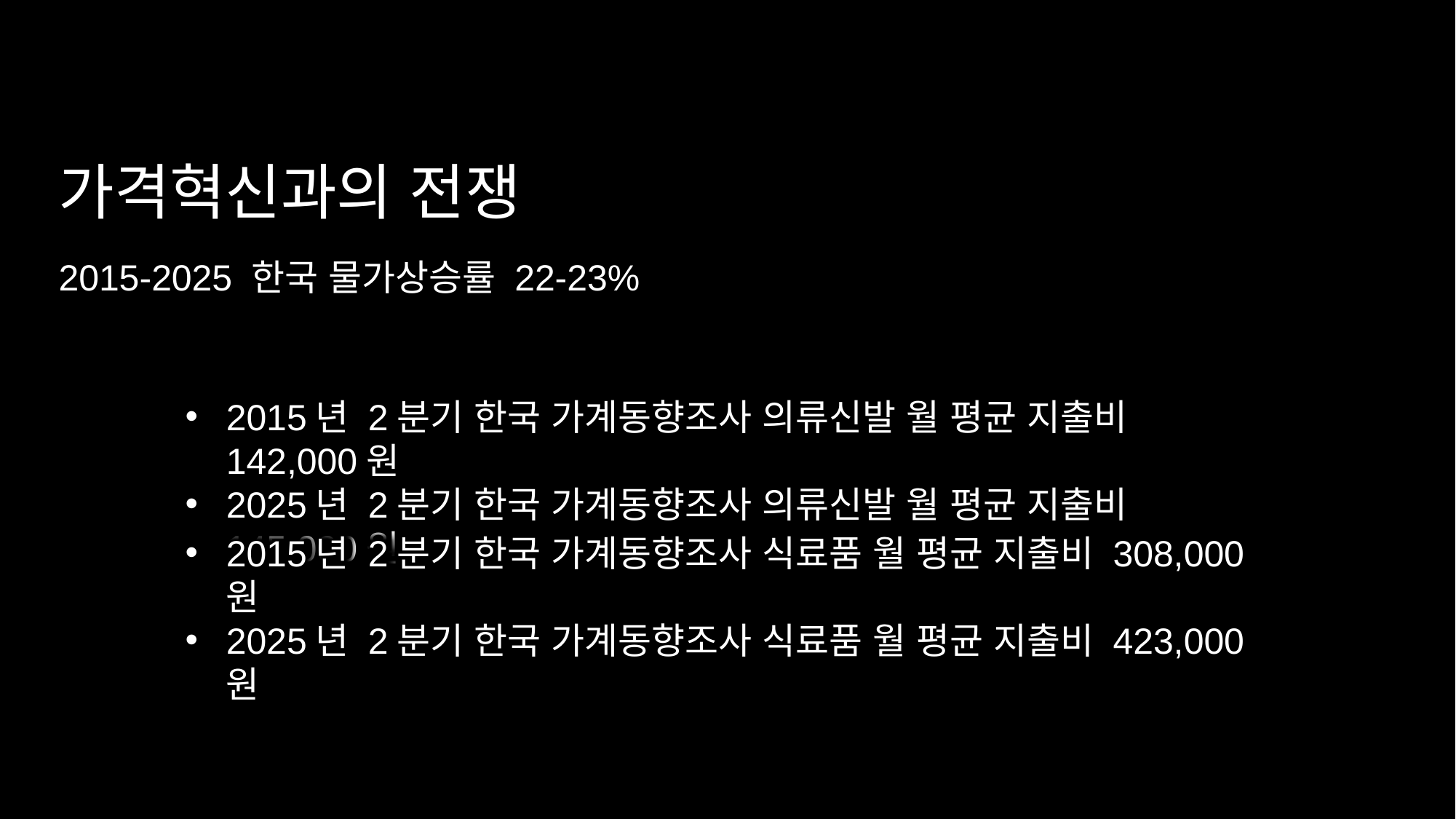

가격혁신과의 전쟁
2015-2025 한국 물가상승률 22-23%
2015년 2분기 한국 가계동향조사 의류신발 월 평균 지출비 142,000원
2025년 2분기 한국 가계동향조사 의류신발 월 평균 지출비 145,000원
2015년 2분기 한국 가계동향조사 식료품 월 평균 지출비 308,000원
2025년 2분기 한국 가계동향조사 식료품 월 평균 지출비 423,000원